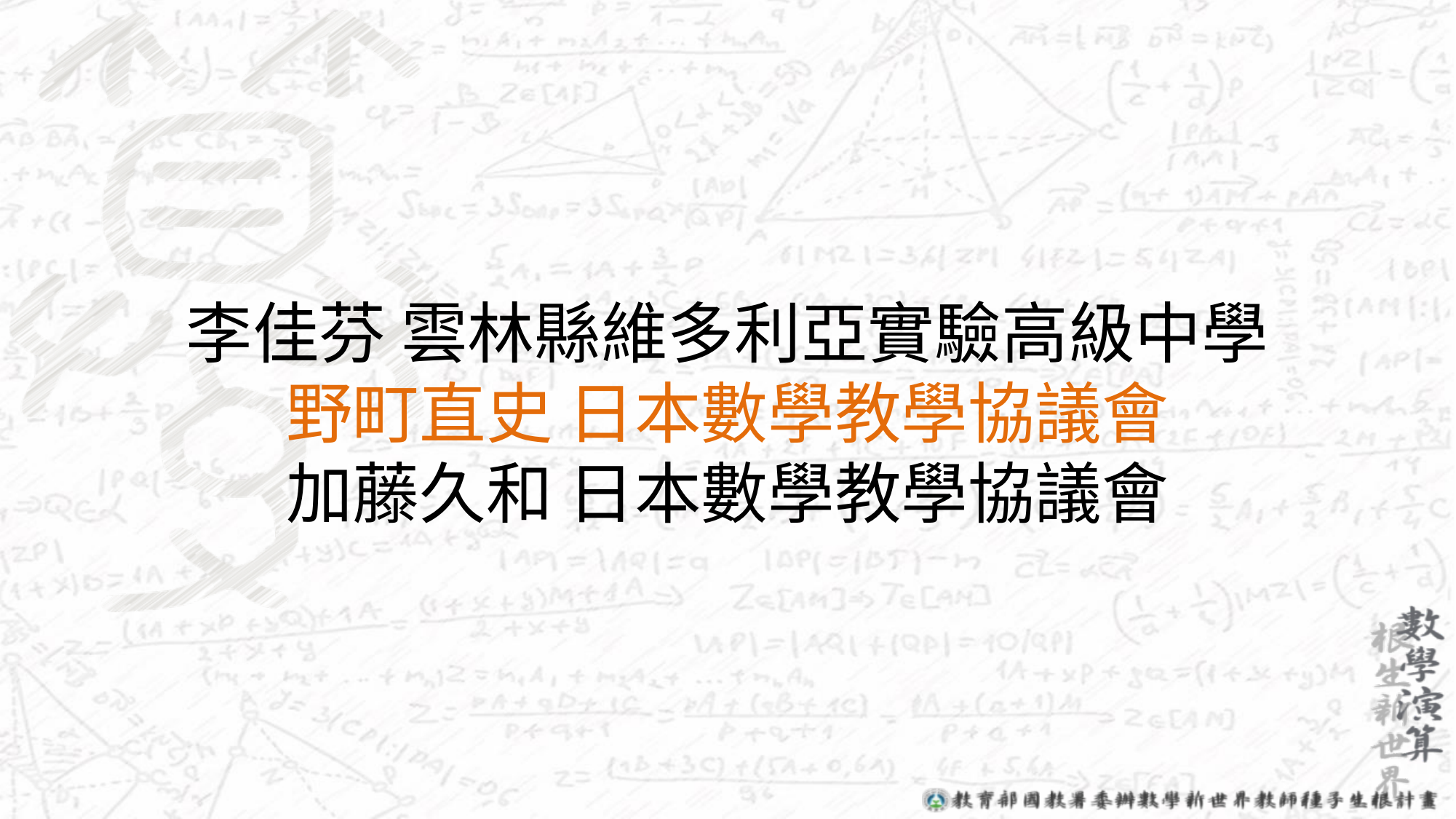

# 李佳芬 雲林縣維多利亞實驗高級中學 野町直史 日本數學教學協議會 加藤久和 日本數學教學協議會